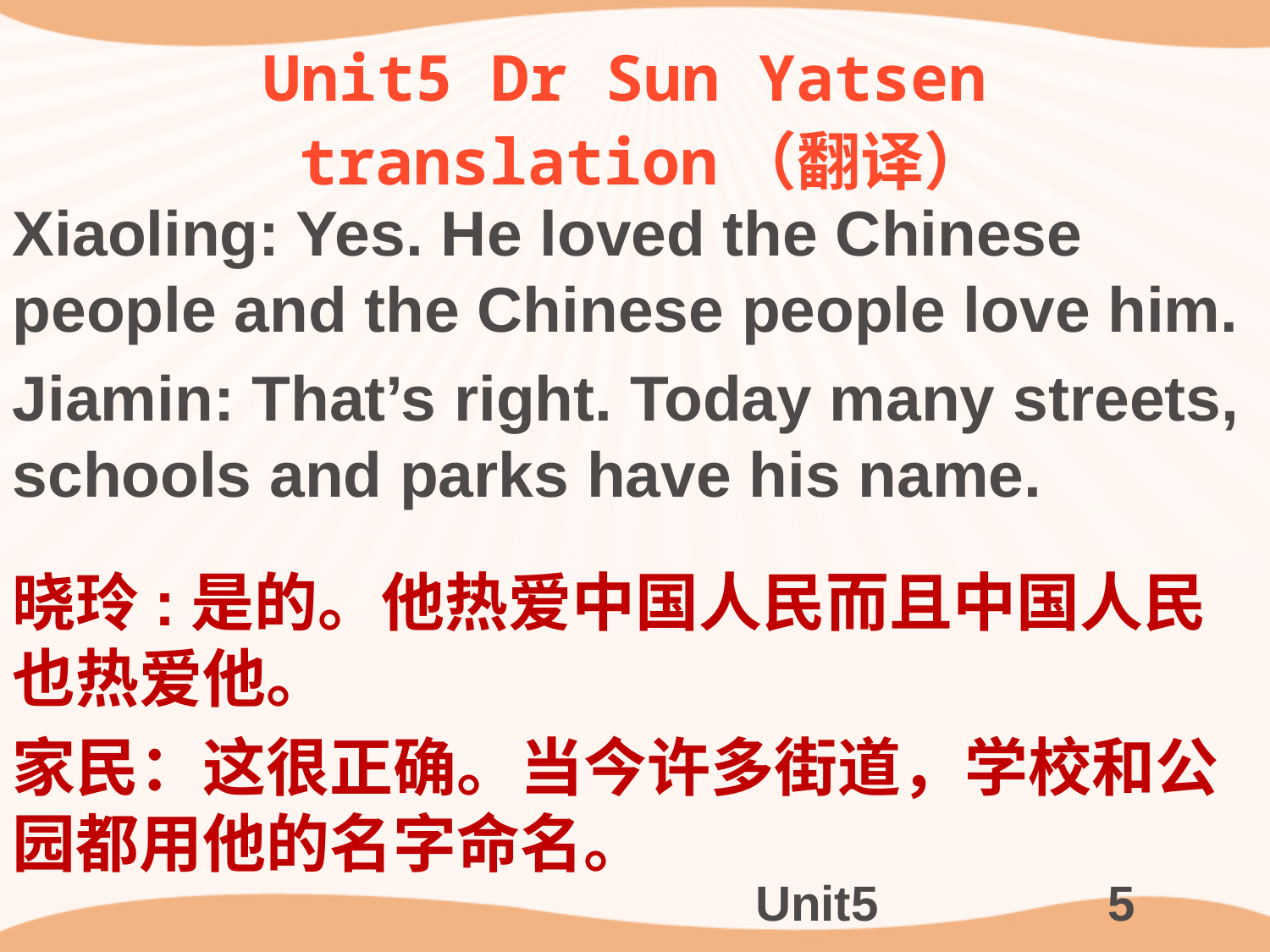

# Unit5 Dr Sun Yatsen translation（翻译）
Xiaoling: Yes. He loved the Chinese people and the Chinese people love him.
Jiamin: That’s right. Today many streets, schools and parks have his name.

晓玲:是的。他热爱中国人民而且中国人民也热爱他。
家民：这很正确。当今许多街道，学校和公园都用他的名字命名。

Unit5
5